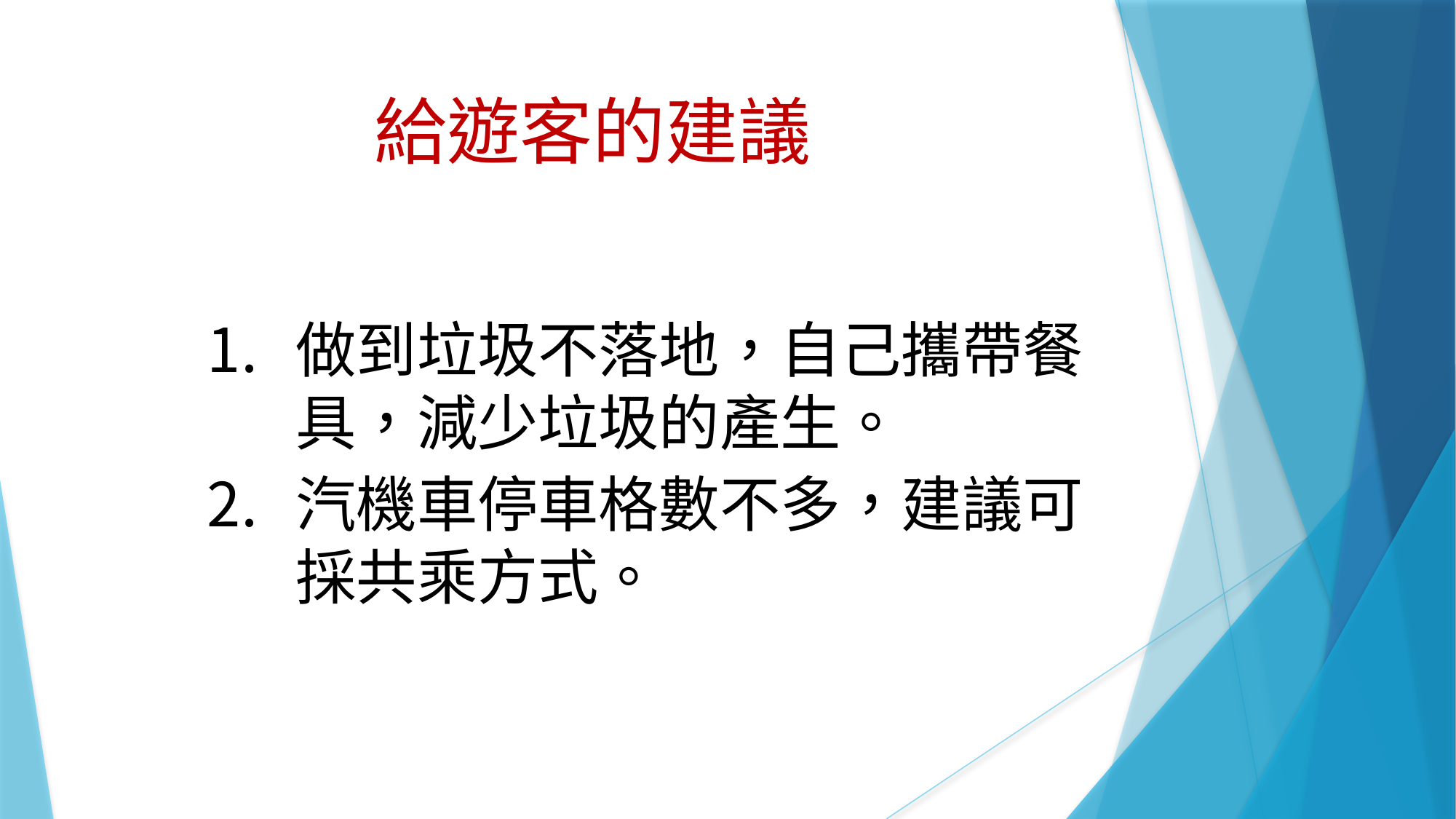

給遊客的建議
做到垃圾不落地，自己攜帶餐具，減少垃圾的產生。
汽機車停車格數不多，建議可採共乘方式。